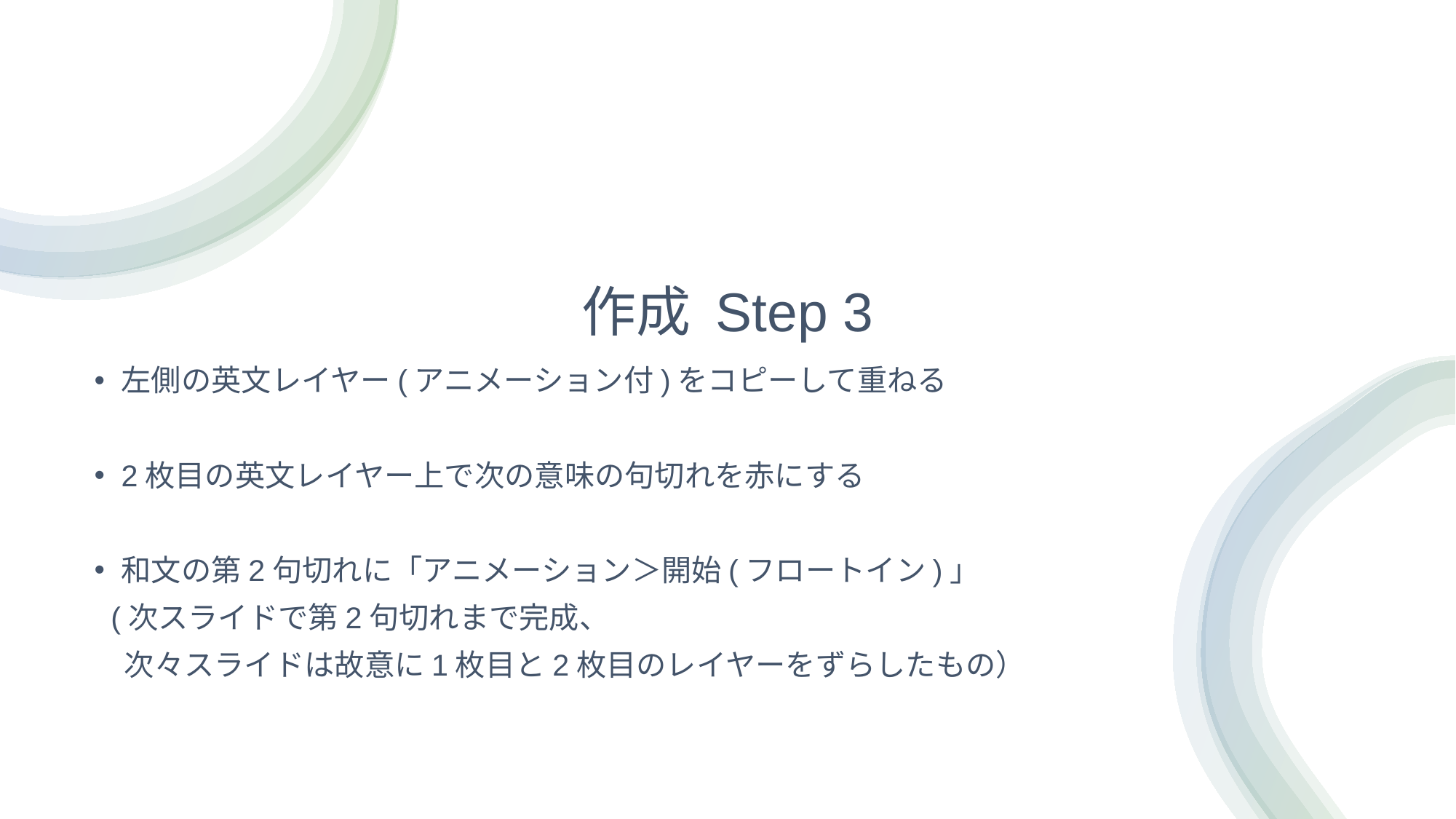

# 作成 Step 3
左側の英文レイヤー(アニメーション付)をコピーして重ねる

2枚目の英文レイヤー上で次の意味の句切れを赤にする

和文の第2句切れに「アニメーション＞開始(フロートイン)」
  (次スライドで第2句切れまで完成、
　次々スライドは故意に1枚目と2枚目のレイヤーをずらしたもの）